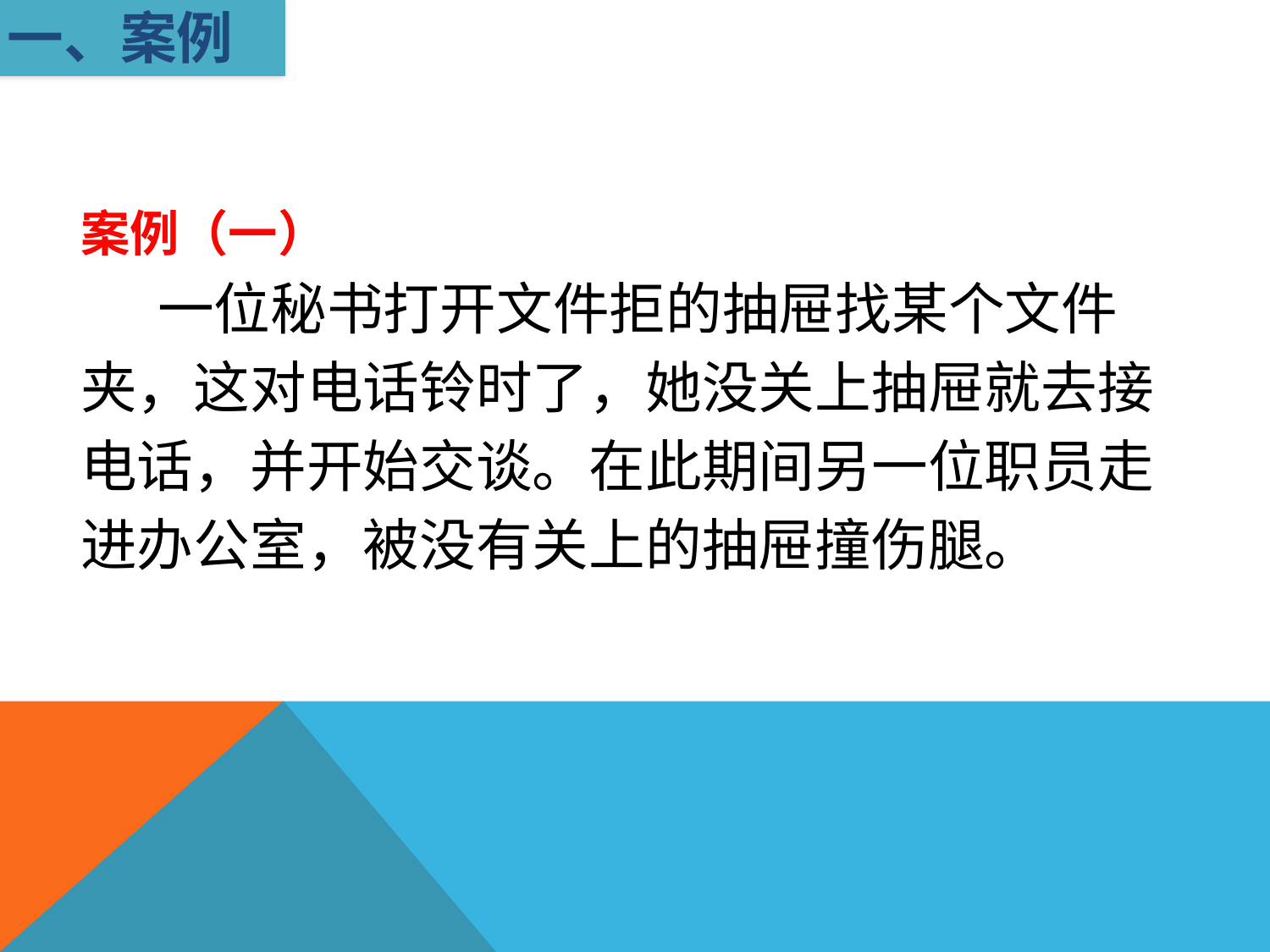

一、案例

案例（一）
     一位秘书打开文件拒的抽屉找某个文件
夹，这对电话铃时了，她没关上抽屉就去接
电话，并开始交谈。在此期间另一位职员走
进办公室，被没有关上的抽屉撞伤腿。